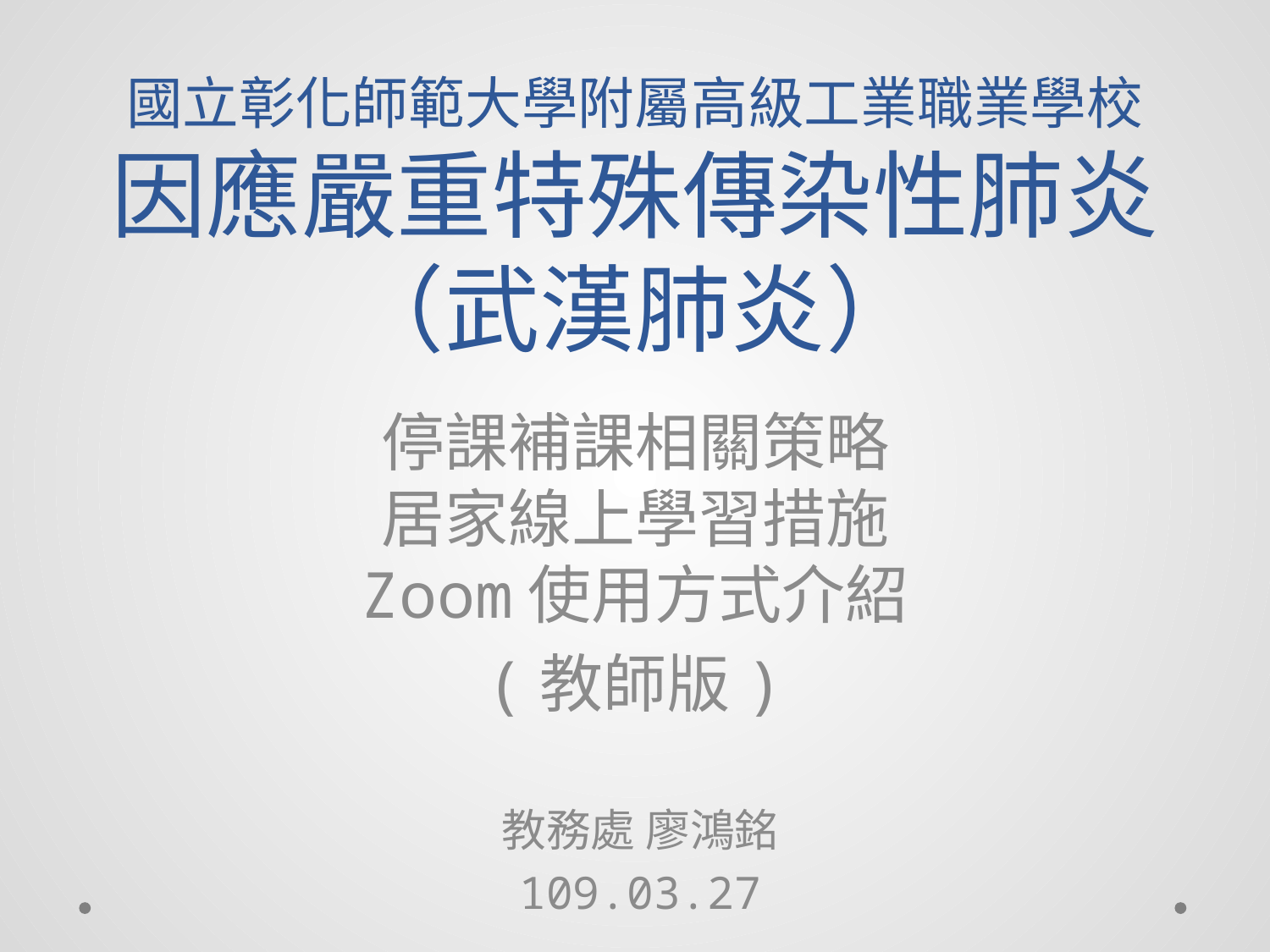

# 國立彰化師範大學附屬高級工業職業學校 因應嚴重特殊傳染性肺炎 （武漢肺炎）
停課補課相關策略
居家線上學習措施
Zoom使用方式介紹
(教師版)
教務處 廖鴻銘
109.03.27